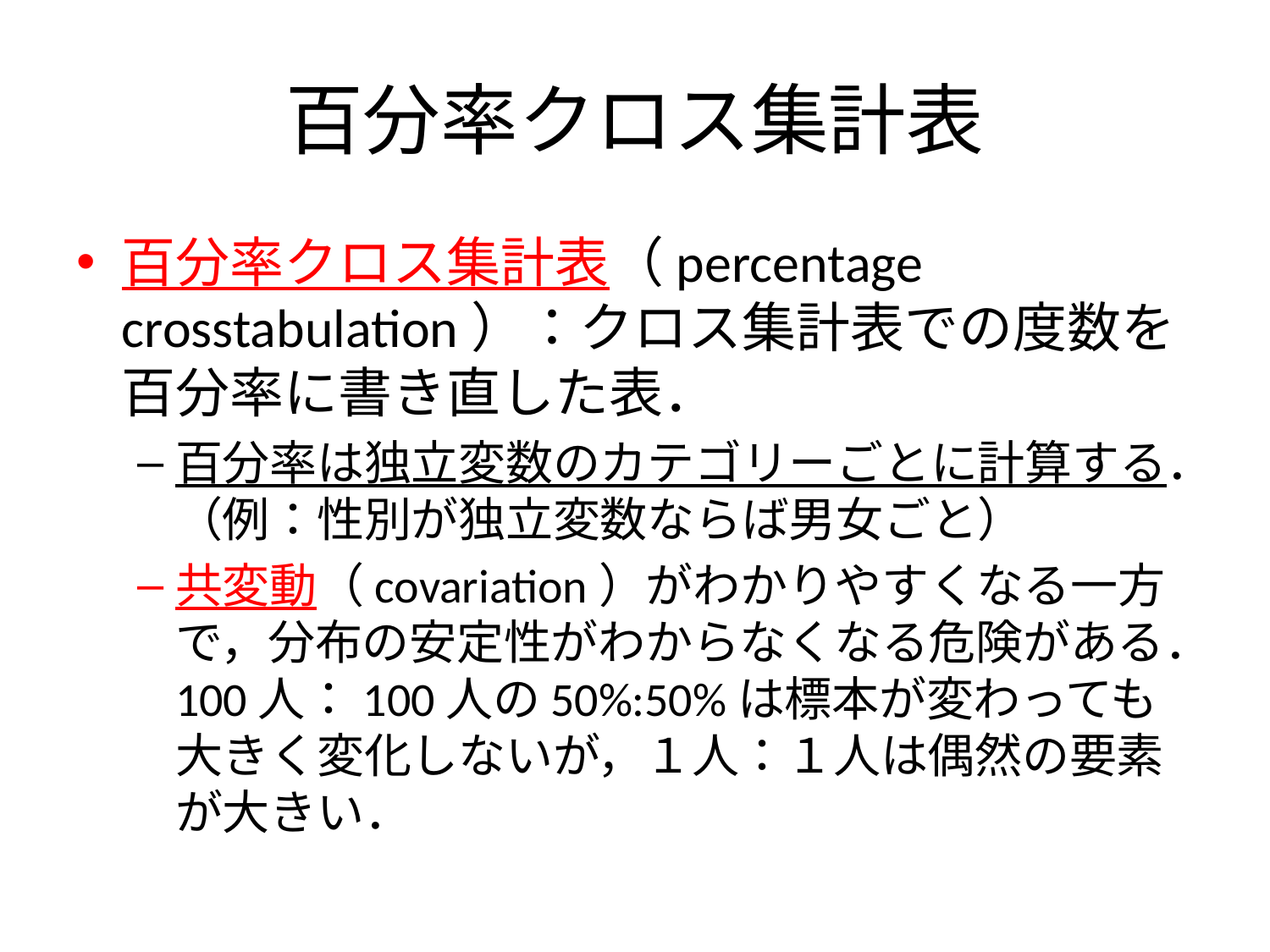

# 百分率クロス集計表
百分率クロス集計表（percentage crosstabulation）：クロス集計表での度数を百分率に書き直した表．
百分率は独立変数のカテゴリーごとに計算する．（例：性別が独立変数ならば男女ごと）
共変動（covariation）がわかりやすくなる一方で，分布の安定性がわからなくなる危険がある．100人：100人の50%:50%は標本が変わっても大きく変化しないが，１人：１人は偶然の要素が大きい．